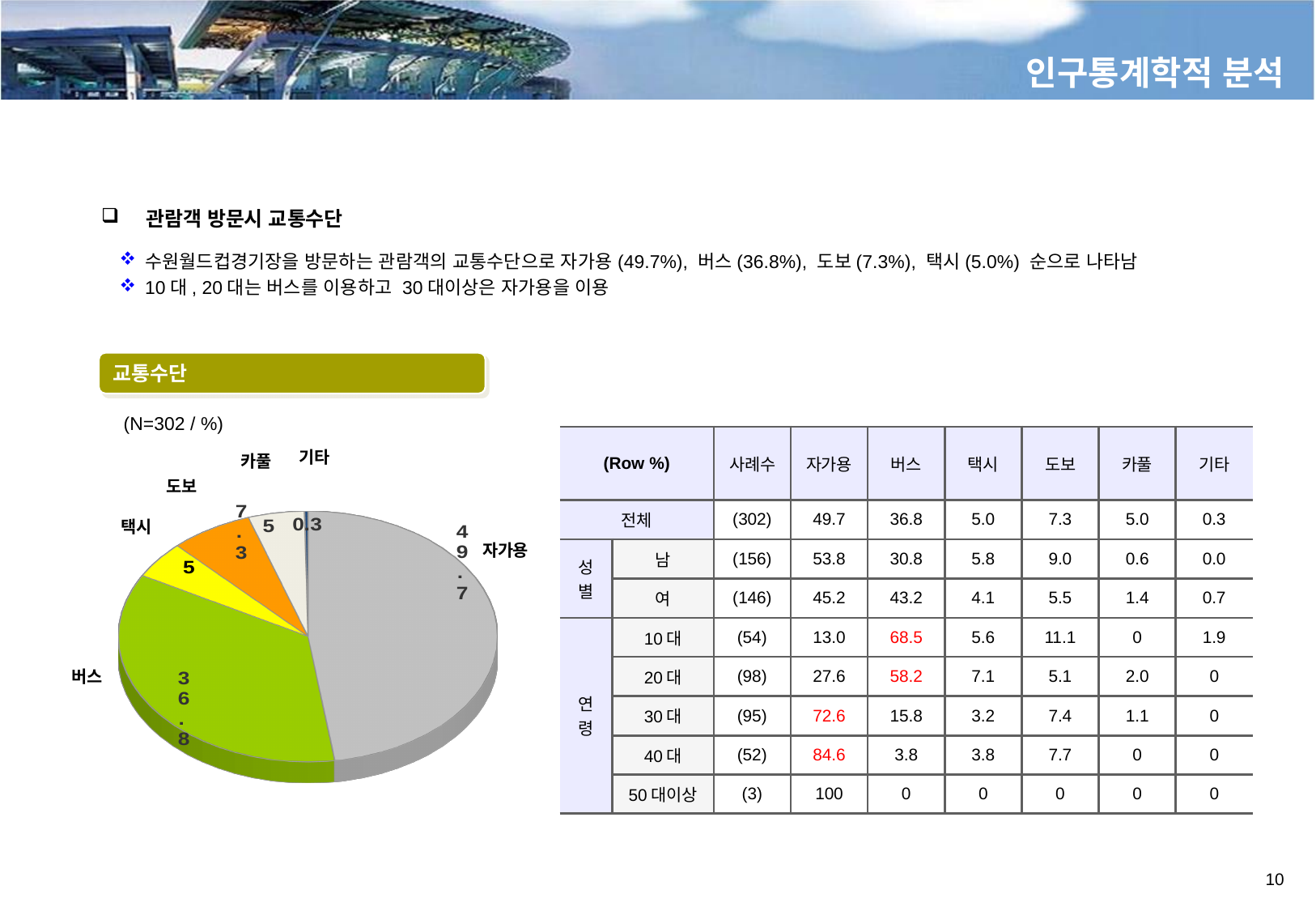

인구통계학적 분석
  관람객 방문시 교통수단
수원월드컵경기장을 방문하는 관람객의 교통수단으로 자가용(49.7%), 버스(36.8%), 도보(7.3%), 택시(5.0%) 순으로 나타남
10대, 20대는 버스를 이용하고 30대이상은 자가용을 이용
교통수단
(N=302 / %)
| (Row %) |  | 사례수 | 자가용 | 버스 | 택시 | 도보 | 카풀 | 기타 |
| --- | --- | --- | --- | --- | --- | --- | --- | --- |
| 전체 |  | (302) | 49.7 | 36.8 | 5.0 | 7.3 | 5.0 | 0.3 |
| 성별 | 남 | (156) | 53.8 | 30.8 | 5.8 | 9.0 | 0.6 | 0.0 |
|  | 여 | (146) | 45.2 | 43.2 | 4.1 | 5.5 | 1.4 | 0.7 |
| 연령 | 10대 | (54) | 13.0 | 68.5 | 5.6 | 11.1 | 0 | 1.9 |
|  | 20대 | (98) | 27.6 | 58.2 | 7.1 | 5.1 | 2.0 | 0 |
|  | 30대 | (95) | 72.6 | 15.8 | 3.2 | 7.4 | 1.1 | 0 |
|  | 40대 | (52) | 84.6 | 3.8 | 3.8 | 7.7 | 0 | 0 |
|  | 50대이상 | (3) | 100 | 0 | 0 | 0 | 0 | 0 |
기타
카풀

[unsupported chart]

도보
택시
자가용
버스
10